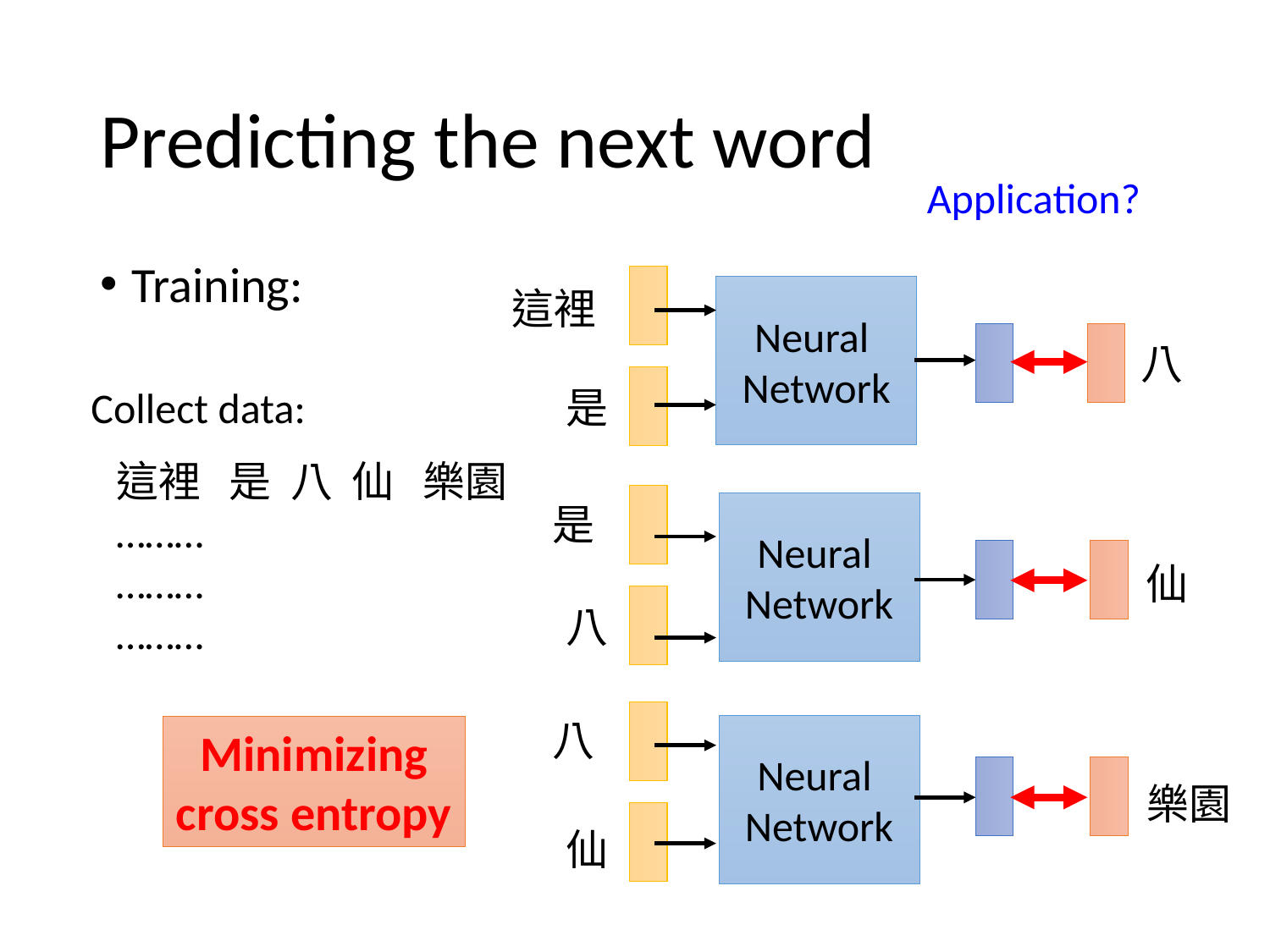

# Predicting the next word
Application?
Training:
這裡
Neural
Network

八

Collect data:
是

這裡   是  八  仙   樂園
………
………
………
是
Neural
Network

仙

八

八
Neural
Network
Minimizing cross entropy

樂園

仙